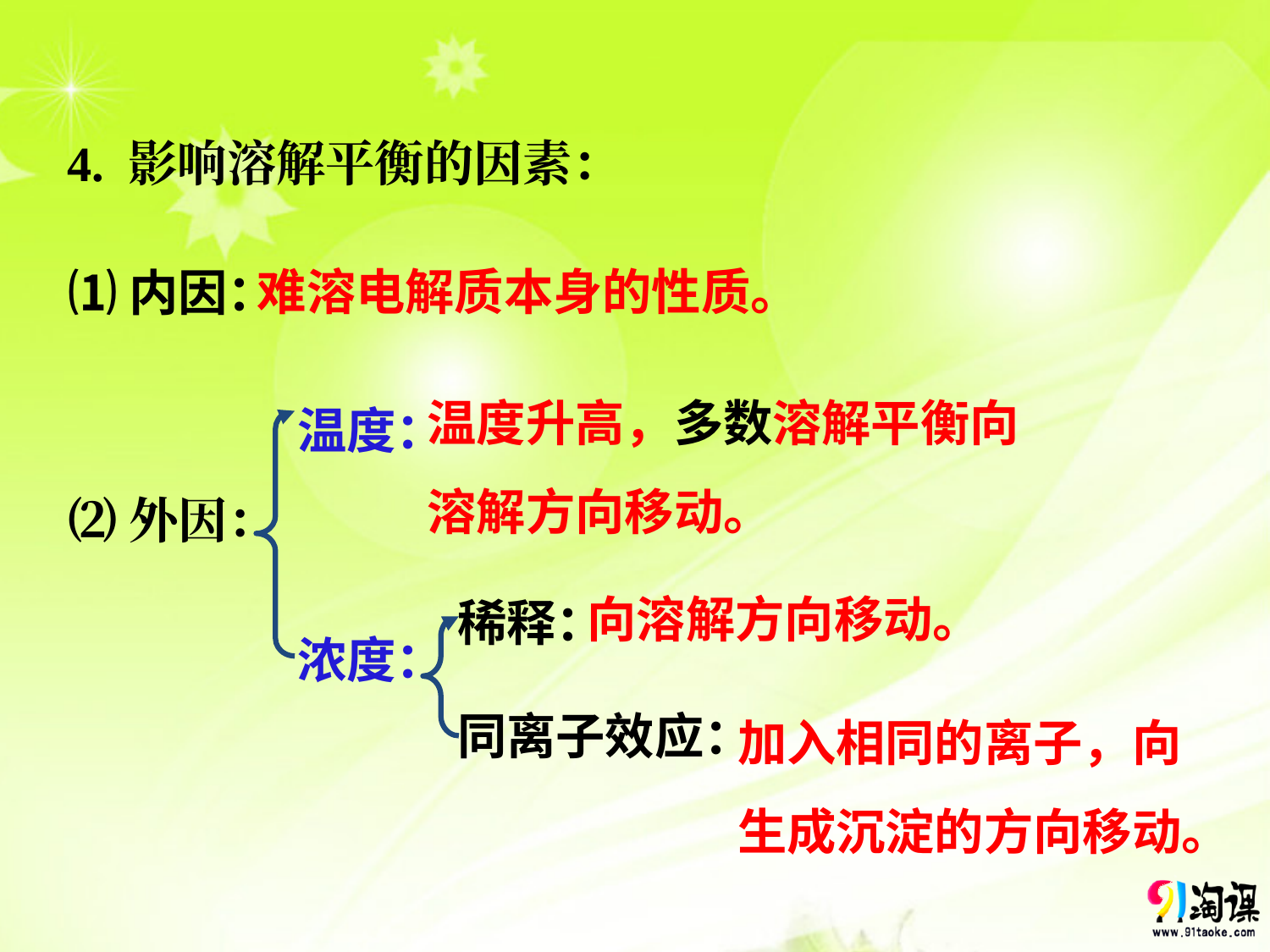

4. 影响溶解平衡的因素：
难溶电解质本身的性质。
⑴内因：

⑵外因：
温度升高，多数溶解平衡向溶解方向移动。
温度：

浓度：

向溶解方向移动。
稀释：
同离子效应：

加入相同的离子，向生成沉淀的方向移动。